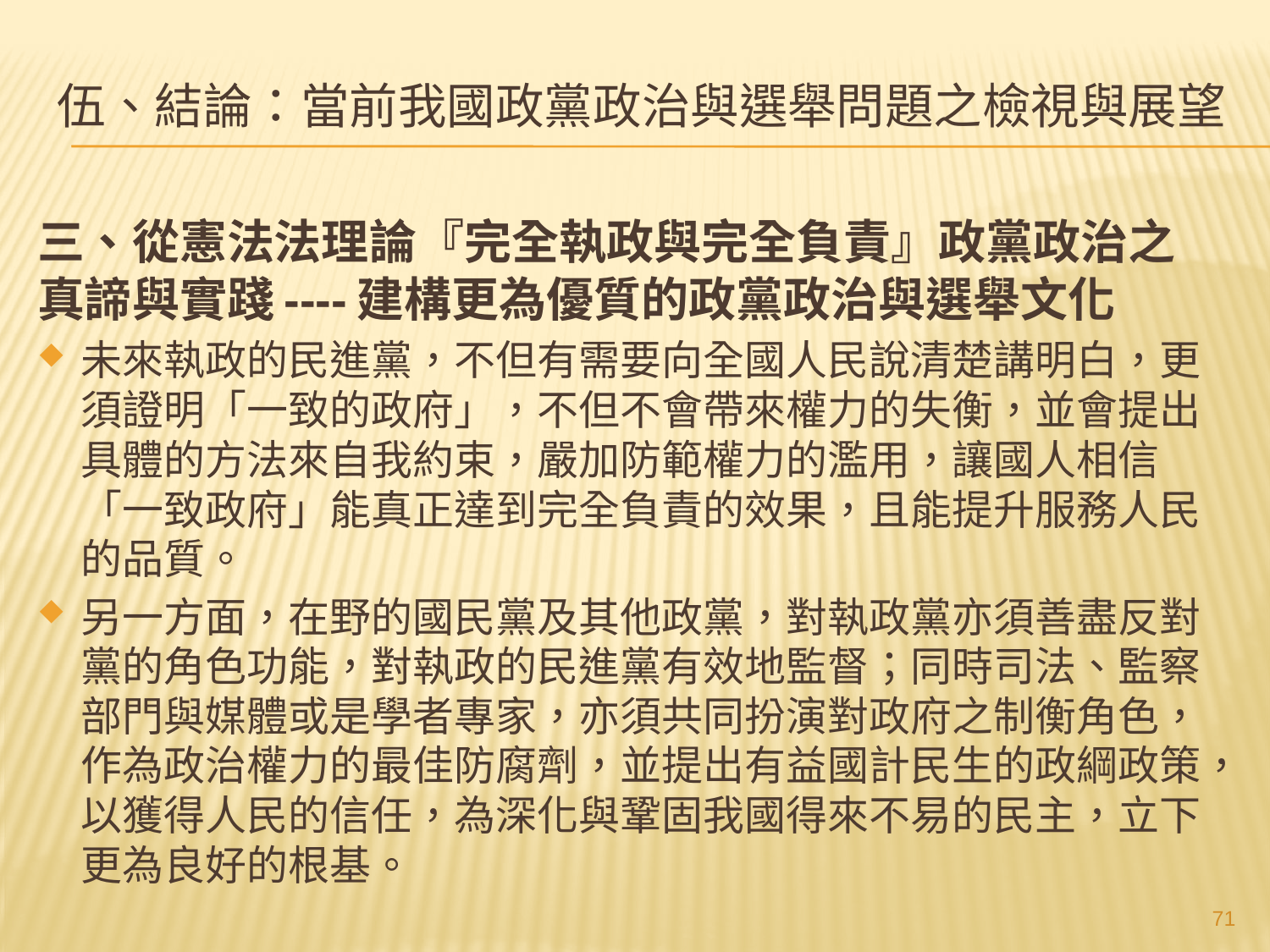

# 伍、結論：當前我國政黨政治與選舉問題之檢視與展望
三、從憲法法理論『完全執政與完全負責』政黨政治之真諦與實踐----建構更為優質的政黨政治與選舉文化
未來執政的民進黨，不但有需要向全國人民說清楚講明白，更須證明「一致的政府」，不但不會帶來權力的失衡，並會提出具體的方法來自我約束，嚴加防範權力的濫用，讓國人相信「一致政府」能真正達到完全負責的效果，且能提升服務人民的品質。
另一方面，在野的國民黨及其他政黨，對執政黨亦須善盡反對黨的角色功能，對執政的民進黨有效地監督；同時司法、監察部門與媒體或是學者專家，亦須共同扮演對政府之制衡角色，作為政治權力的最佳防腐劑，並提出有益國計民生的政綱政策，以獲得人民的信任，為深化與鞏固我國得來不易的民主，立下更為良好的根基。
71